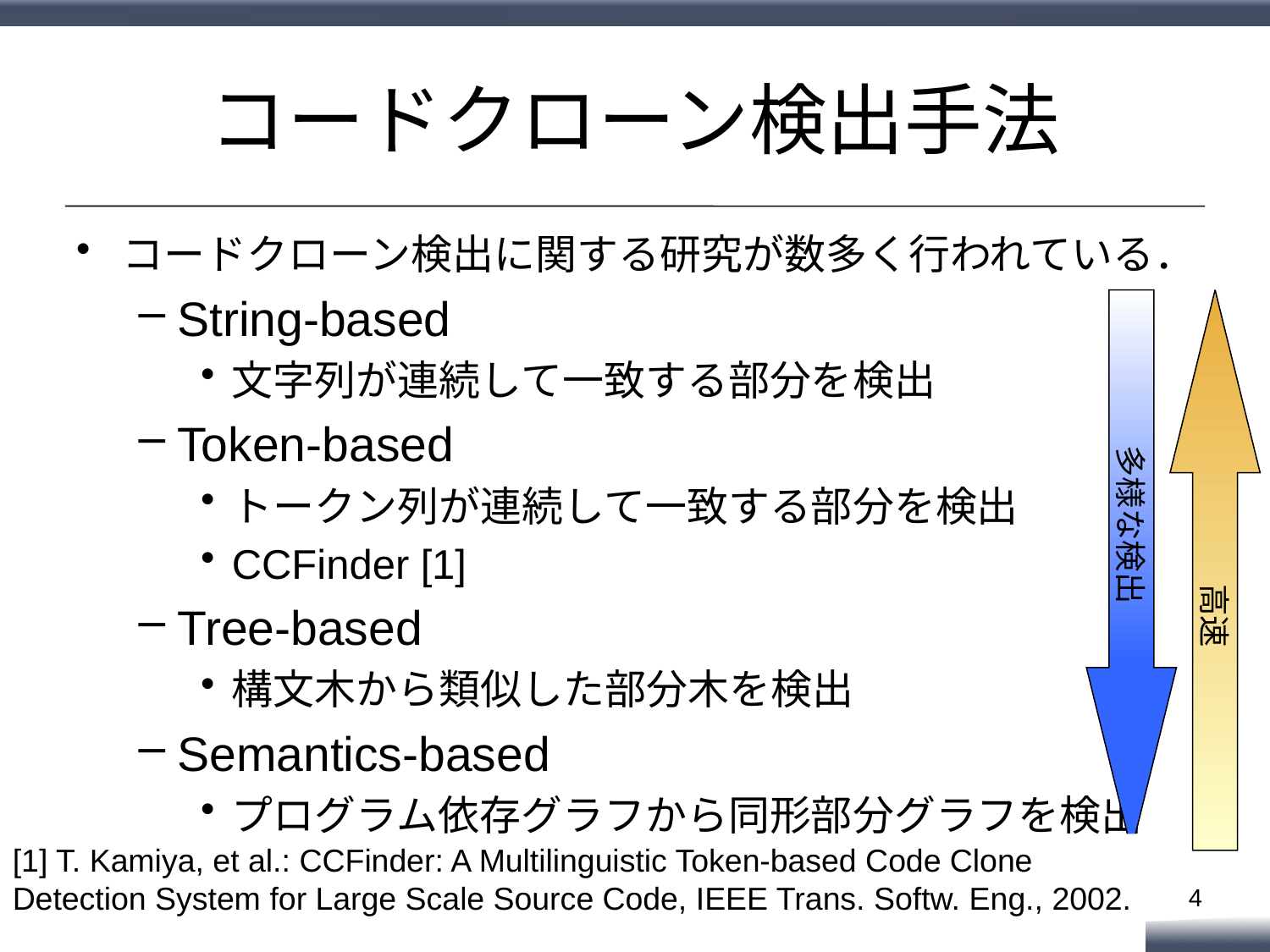

# コードクローン検出手法
コードクローン検出に関する研究が数多く行われている．
String-based
文字列が連続して一致する部分を検出
Token-based
トークン列が連続して一致する部分を検出
CCFinder [1]
Tree-based
構文木から類似した部分木を検出
Semantics-based
プログラム依存グラフから同形部分グラフを検出
多様な検出
高速
[1] T. Kamiya, et al.: CCFinder: A Multilinguistic Token-based Code Clone Detection System for Large Scale Source Code, IEEE Trans. Softw. Eng., 2002.
4